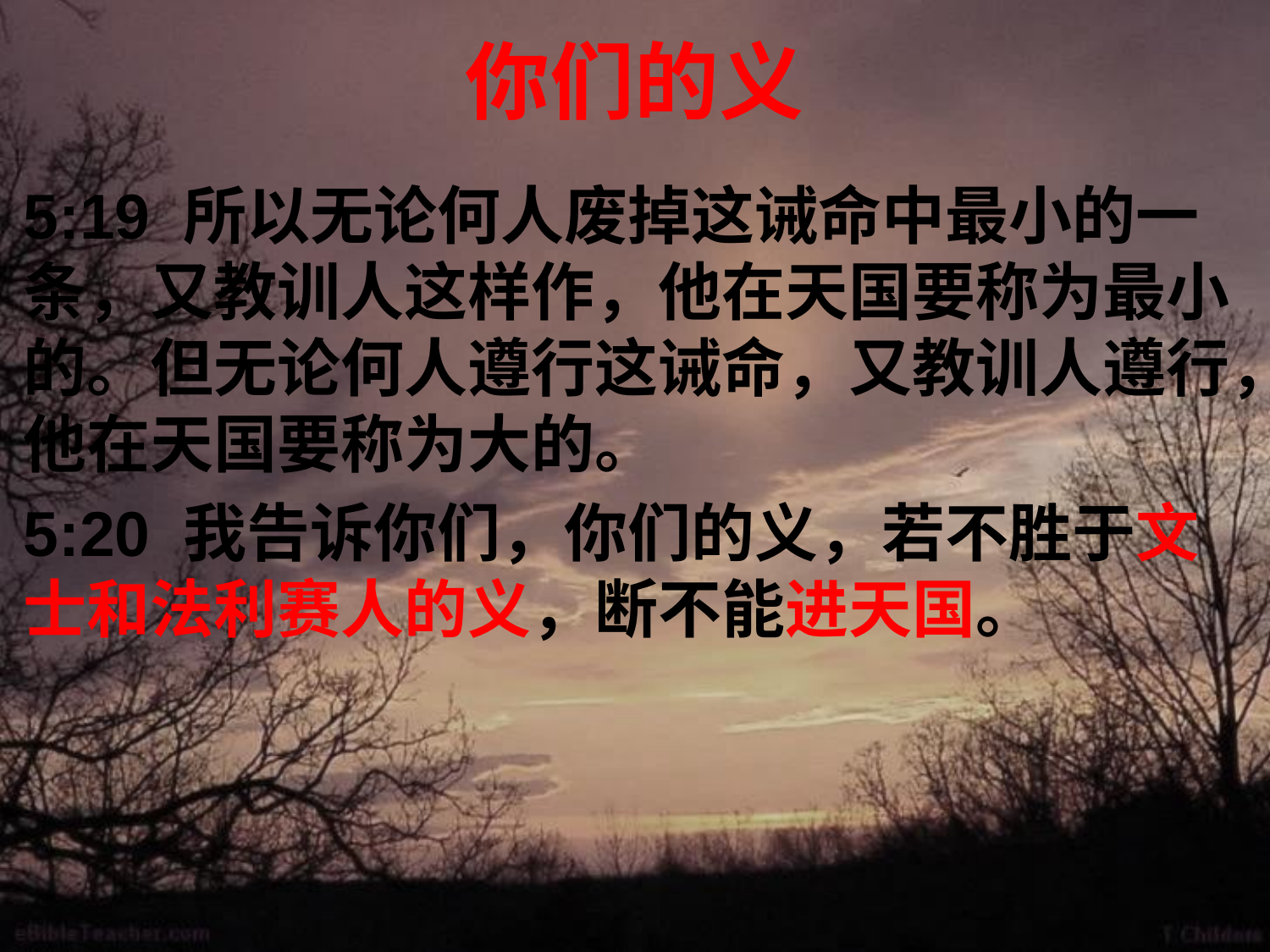

# 你们的义
5:19 所以无论何人废掉这诫命中最小的一条，又教训人这样作，他在天国要称为最小的。但无论何人遵行这诫命，又教训人遵行，他在天国要称为大的。
5:20 我告诉你们，你们的义，若不胜于文士和法利赛人的义，断不能进天国。